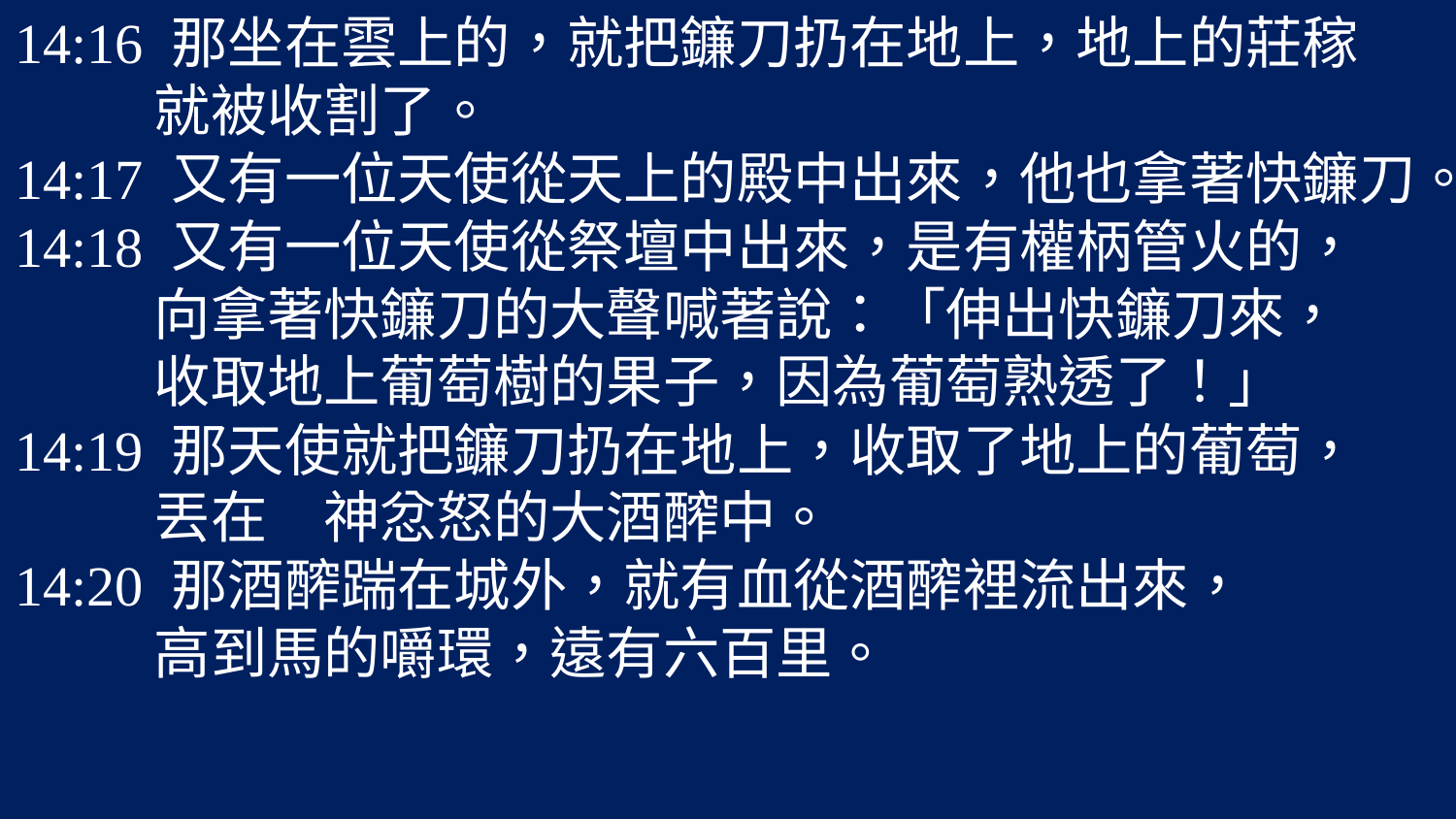

14:16 那坐在雲上的，就把鐮刀扔在地上，地上的莊稼
          就被收割了。
14:17 又有一位天使從天上的殿中出來，他也拿著快鐮刀。
14:18 又有一位天使從祭壇中出來，是有權柄管火的，
          向拿著快鐮刀的大聲喊著說：「伸出快鐮刀來，
          收取地上葡萄樹的果子，因為葡萄熟透了！」
14:19 那天使就把鐮刀扔在地上，收取了地上的葡萄，
          丟在　神忿怒的大酒醡中。
14:20 那酒醡踹在城外，就有血從酒醡裡流出來，
          高到馬的嚼環，遠有六百里。